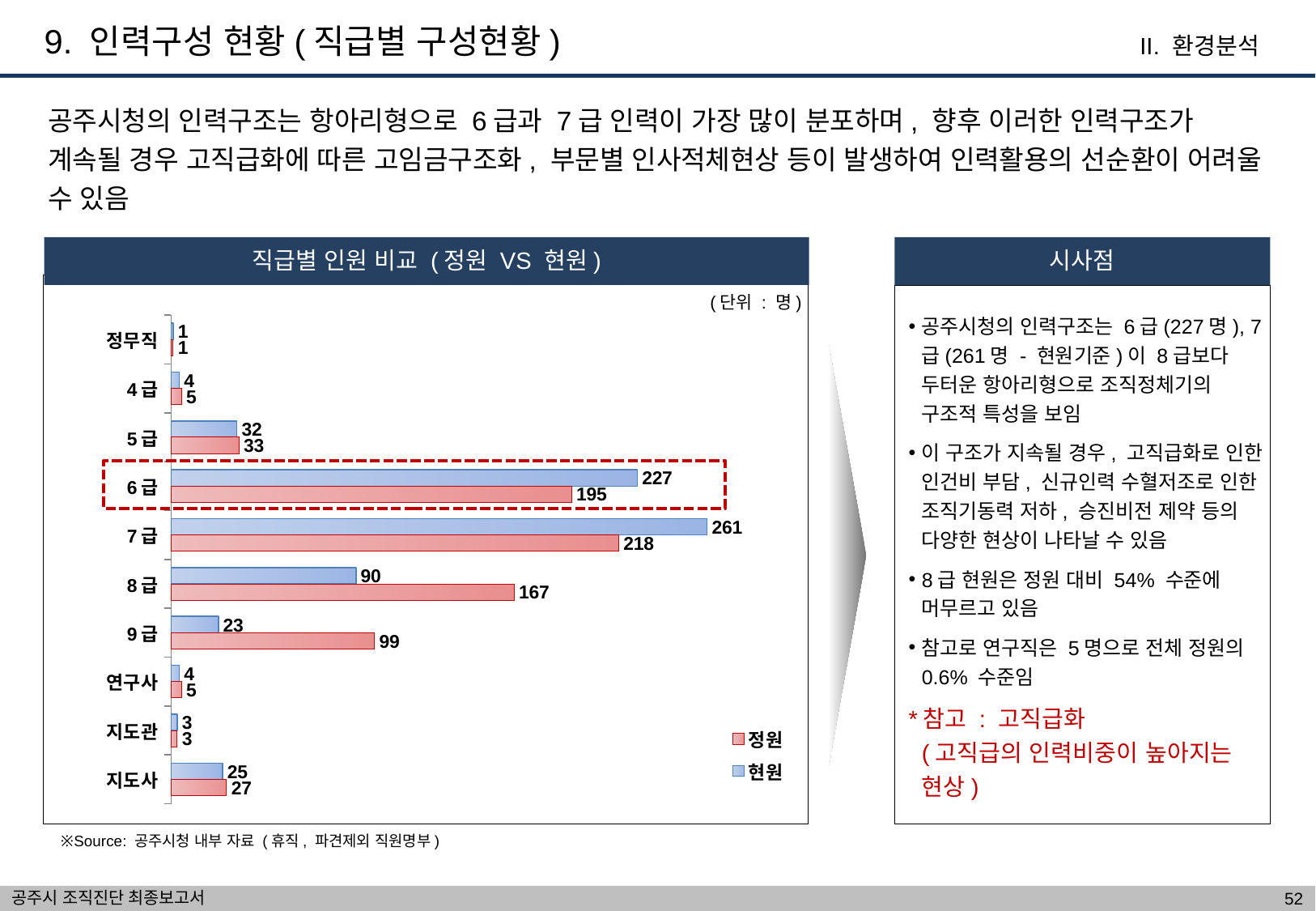

9. 인력구성 현황(직급별 구성현황)
II. 환경분석
공주시청의 인력구조는 항아리형으로 6급과 7급 인력이 가장 많이 분포하며, 향후 이러한 인력구조가 계속될 경우 고직급화에 따른 고임금구조화, 부문별 인사적체현상 등이 발생하여 인력활용의 선순환이 어려울 수 있음
직급별 인원 비교 (정원 VS 현원)
시사점

공주시청의 인력구조는 6급(227명), 7급(261명 - 현원기준)이 8급보다 두터운 항아리형으로 조직정체기의 구조적 특성을 보임
이 구조가 지속될 경우, 고직급화로 인한 인건비 부담, 신규인력 수혈저조로 인한 조직기동력 저하, 승진비전 제약 등의 다양한 현상이 나타날 수 있음
8급 현원은 정원 대비 54% 수준에 머무르고 있음
참고로 연구직은 5명으로 전체 정원의 0.6% 수준임
*참고 : 고직급화
(고직급의 인력비중이 높아지는 현상)
(단위 : 명)

### Chart

| Category | 현원 | 정원 |
|---|---|---|
| 정무직 | 1.0 | 1.0 |
| 4급 | 4.0 | 5.0 |
| 5급 | 32.0 | 33.0 |
| 6급 | 227.0 | 195.0 |
| 7급 | 261.0 | 218.0 |
| 8급 | 90.0 | 167.0 |
| 9급 | 23.0 | 99.0 |
| 연구사 | 4.0 | 5.0 |
| 지도관 | 3.0 | 3.0 |
| 지도사 | 25.0 | 27.0 |

※ Source: 공주시청 내부 자료 (휴직, 파견제외 직원명부)